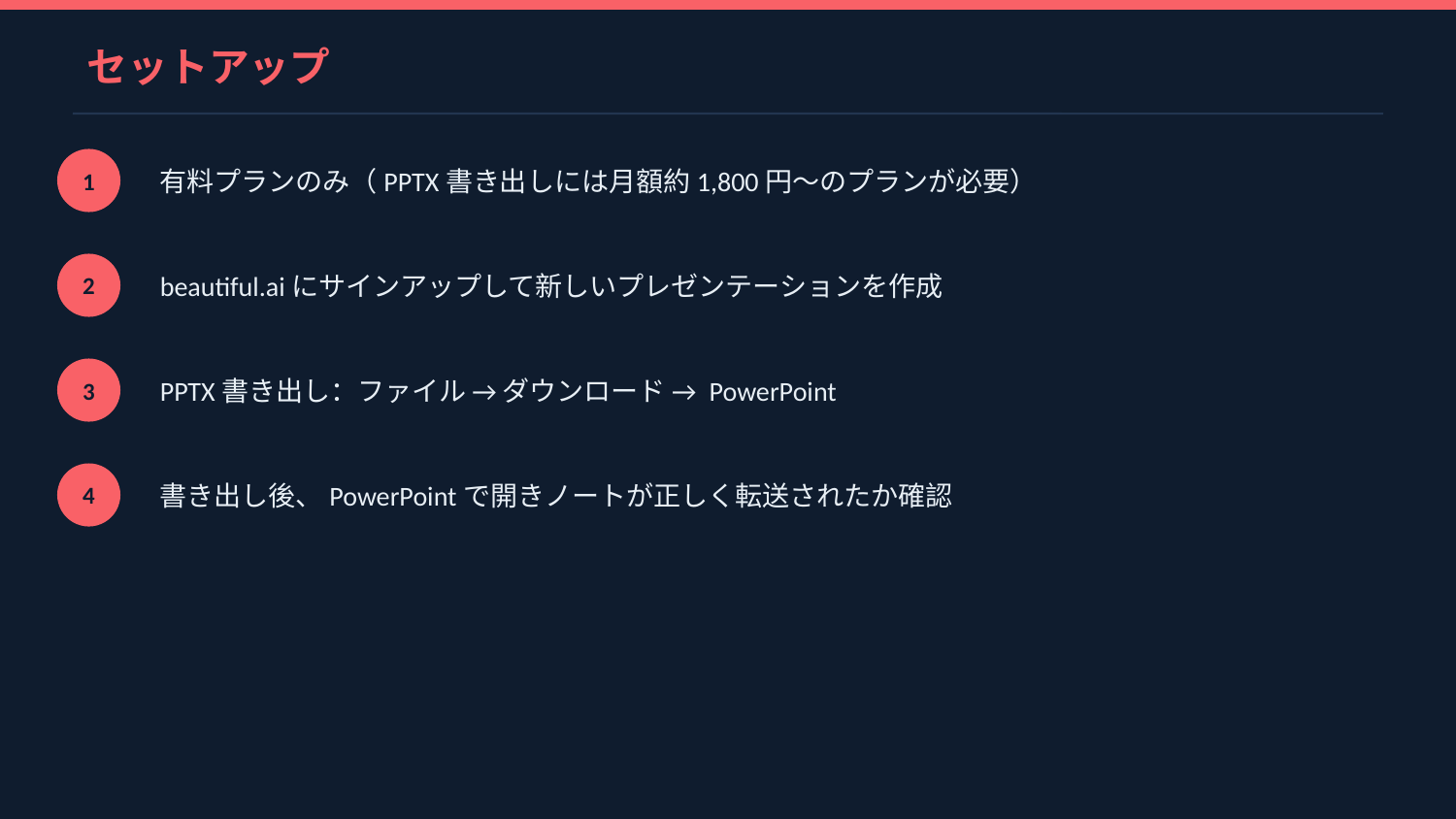

セットアップ

有料プランのみ（PPTX書き出しには月額約1,800円〜のプランが必要）

1
beautiful.aiにサインアップして新しいプレゼンテーションを作成

2
PPTX書き出し：ファイル → ダウンロード → PowerPoint

3
書き出し後、PowerPointで開きノートが正しく転送されたか確認

4